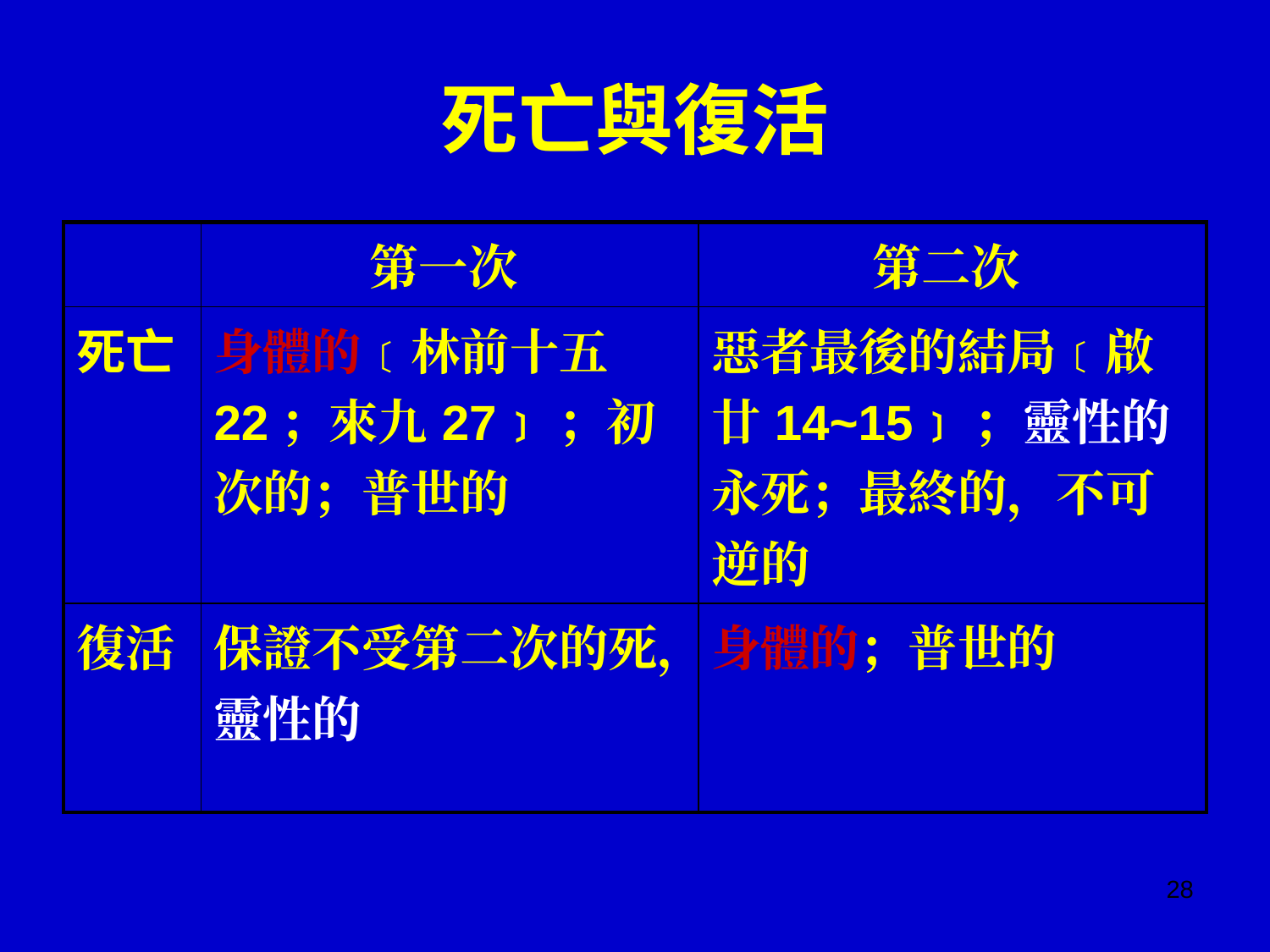

# 死亡與復活
|  | 第一次 | 第二次 |
| --- | --- | --- |
| 死亡 | 身體的﹝林前十五22；來九27﹞；初次的；普世的 | 惡者最後的結局﹝啟廿14~15﹞；靈性的永死；最終的，不可逆的 |
| 復活 | 保證不受第二次的死，靈性的 | 身體的；普世的 |
28